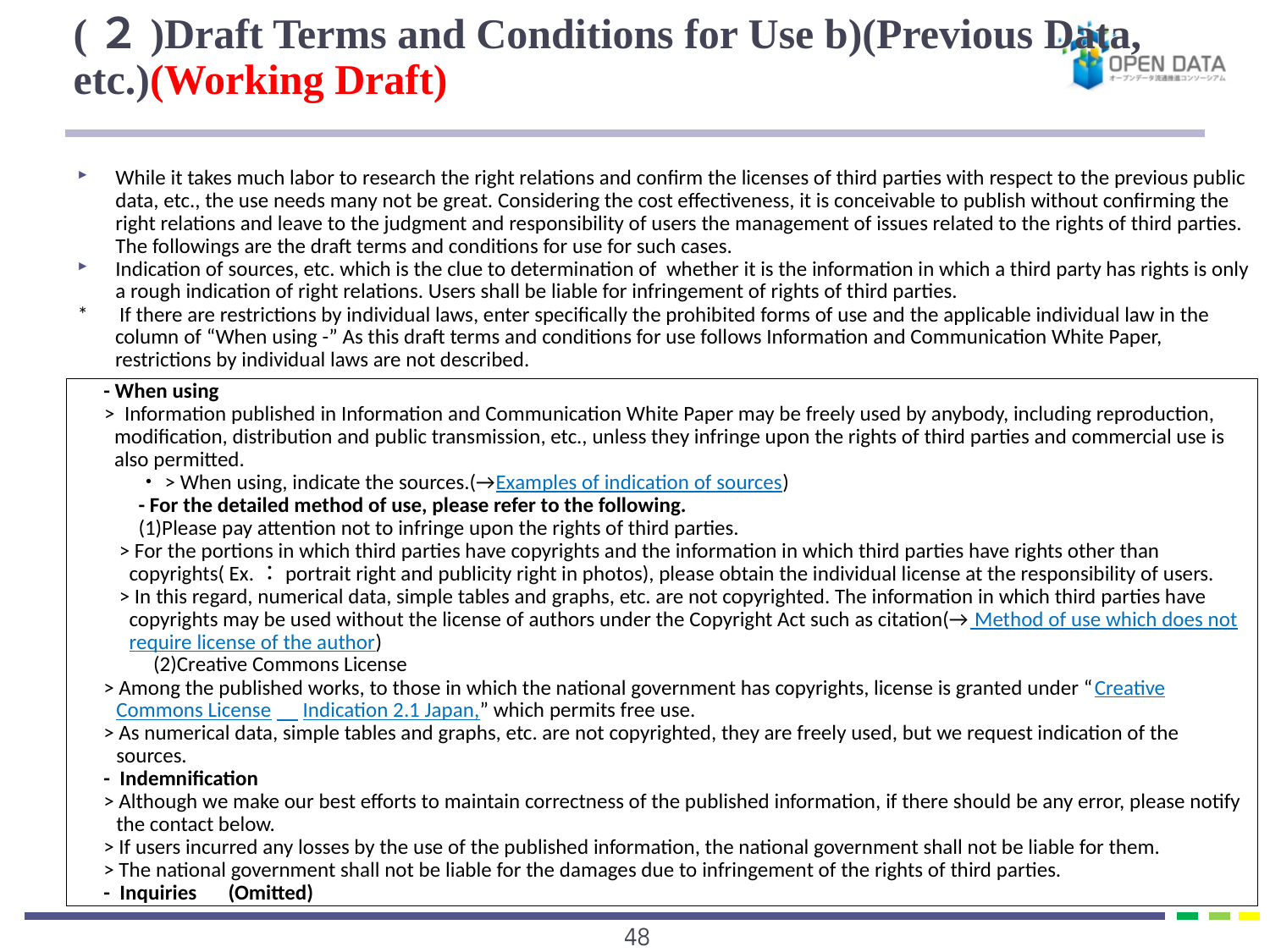

# (２)Draft Terms and Conditions for Use b)(Previous Data, etc.)(Working Draft)
While it takes much labor to research the right relations and confirm the licenses of third parties with respect to the previous public data, etc., the use needs many not be great. Considering the cost effectiveness, it is conceivable to publish without confirming the right relations and leave to the judgment and responsibility of users the management of issues related to the rights of third parties. The followings are the draft terms and conditions for use for such cases.
Indication of sources, etc. which is the clue to determination of  whether it is the information in which a third party has rights is only a rough indication of right relations. Users shall be liable for infringement of rights of third parties.
*　If there are restrictions by individual laws, enter specifically the prohibited forms of use and the applicable individual law in the column of “When using -” As this draft terms and conditions for use follows Information and Communication White Paper, restrictions by individual laws are not described.
- When using
>  Information published in Information and Communication White Paper may be freely used by anybody, including reproduction, modification, distribution and public transmission, etc., unless they infringe upon the rights of third parties and commercial use is also permitted.
・> When using, indicate the sources.(→Examples of indication of sources)
- For the detailed method of use, please refer to the following.
(1)Please pay attention not to infringe upon the rights of third parties.
> For the portions in which third parties have copyrights and the information in which third parties have rights other than copyrights( Ex.：portrait right and publicity right in photos), please obtain the individual license at the responsibility of users.
> In this regard, numerical data, simple tables and graphs, etc. are not copyrighted. The information in which third parties have copyrights may be used without the license of authors under the Copyright Act such as citation(→ Method of use which does not require license of the author)
(2)Creative Commons License
> Among the published works, to those in which the national government has copyrights, license is granted under “Creative Commons License　Indication 2.1 Japan,” which permits free use.
> As numerical data, simple tables and graphs, etc. are not copyrighted, they are freely used, but we request indication of the sources.
-  Indemnification
> Although we make our best efforts to maintain correctness of the published information, if there should be any error, please notify the contact below.
> If users incurred any losses by the use of the published information, the national government shall not be liable for them.
> The national government shall not be liable for the damages due to infringement of the rights of third parties.
-  Inquiries　(Omitted)
48